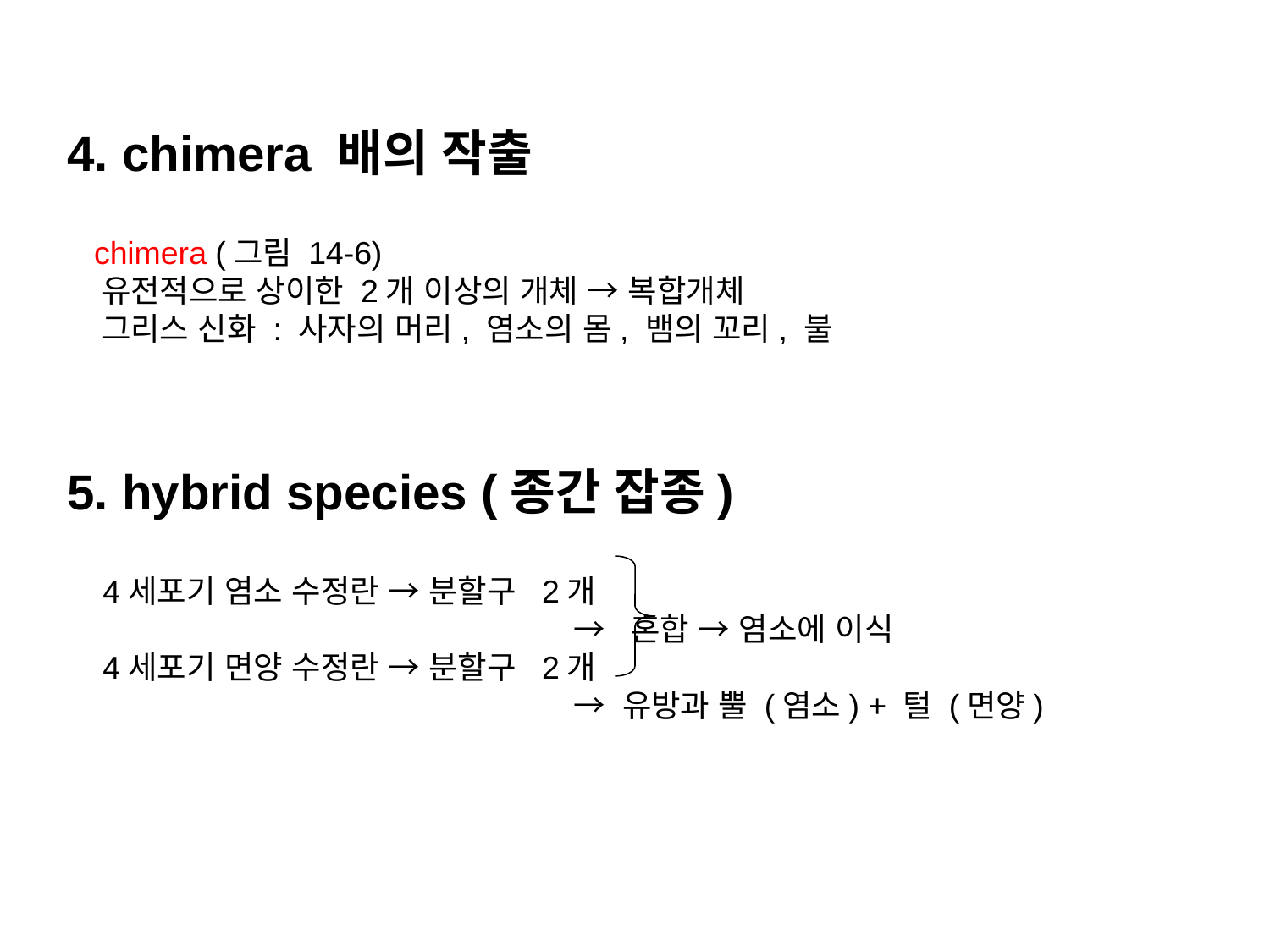

4. chimera 배의 작출

   chimera (그림 14-6)
   유전적으로 상이한 2개 이상의 개체 → 복합개체
   그리스 신화 : 사자의 머리, 염소의 몸, 뱀의 꼬리, 불

5. hybrid species (종간 잡종)

    4세포기 염소 수정란 → 분할구  2개
                                                         →  혼합 → 염소에 이식
    4세포기 면양 수정란 → 분할구  2개
                                                         → 유방과 뿔 (염소) + 털 (면양)